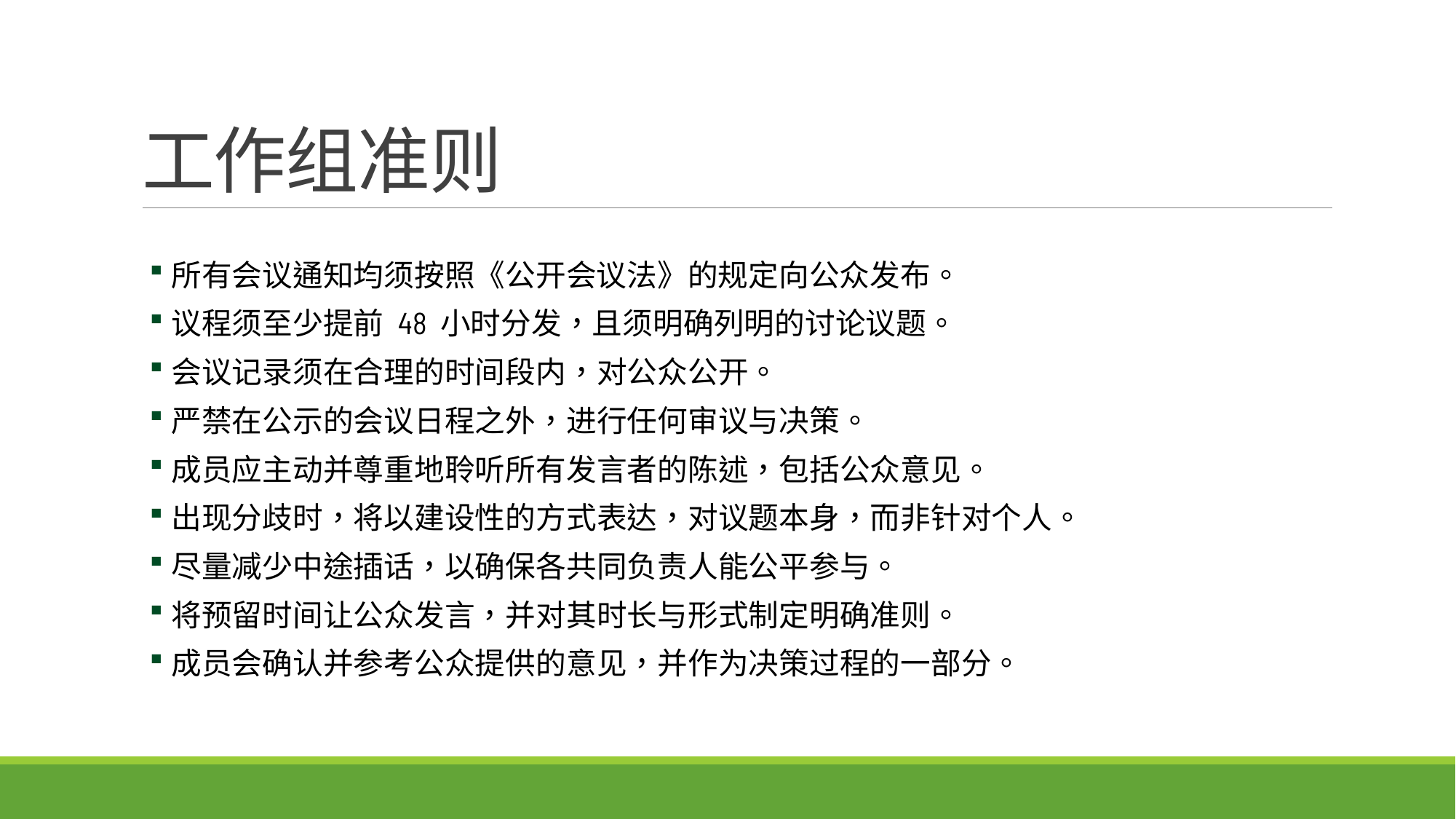

# 工作组准则
所有会议通知均须按照《公开会议法》的规定向公众发布。
议程须至少提前 48 小时分发，且须明确列明的讨论议题。
会议记录须在合理的时间段内，对公众公开。
严禁在公示的会议日程之外，进行任何审议与决策。
成员应主动并尊重地聆听所有发言者的陈述，包括公众意见。
出现分歧时，将以建设性的方式表达，对议题本身，而非针对个人。
尽量减少中途插话，以确保各共同负责人能公平参与。
将预留时间让公众发言，并对其时长与形式制定明确准则。
成员会确认并参考公众提供的意见，并作为决策过程的一部分。